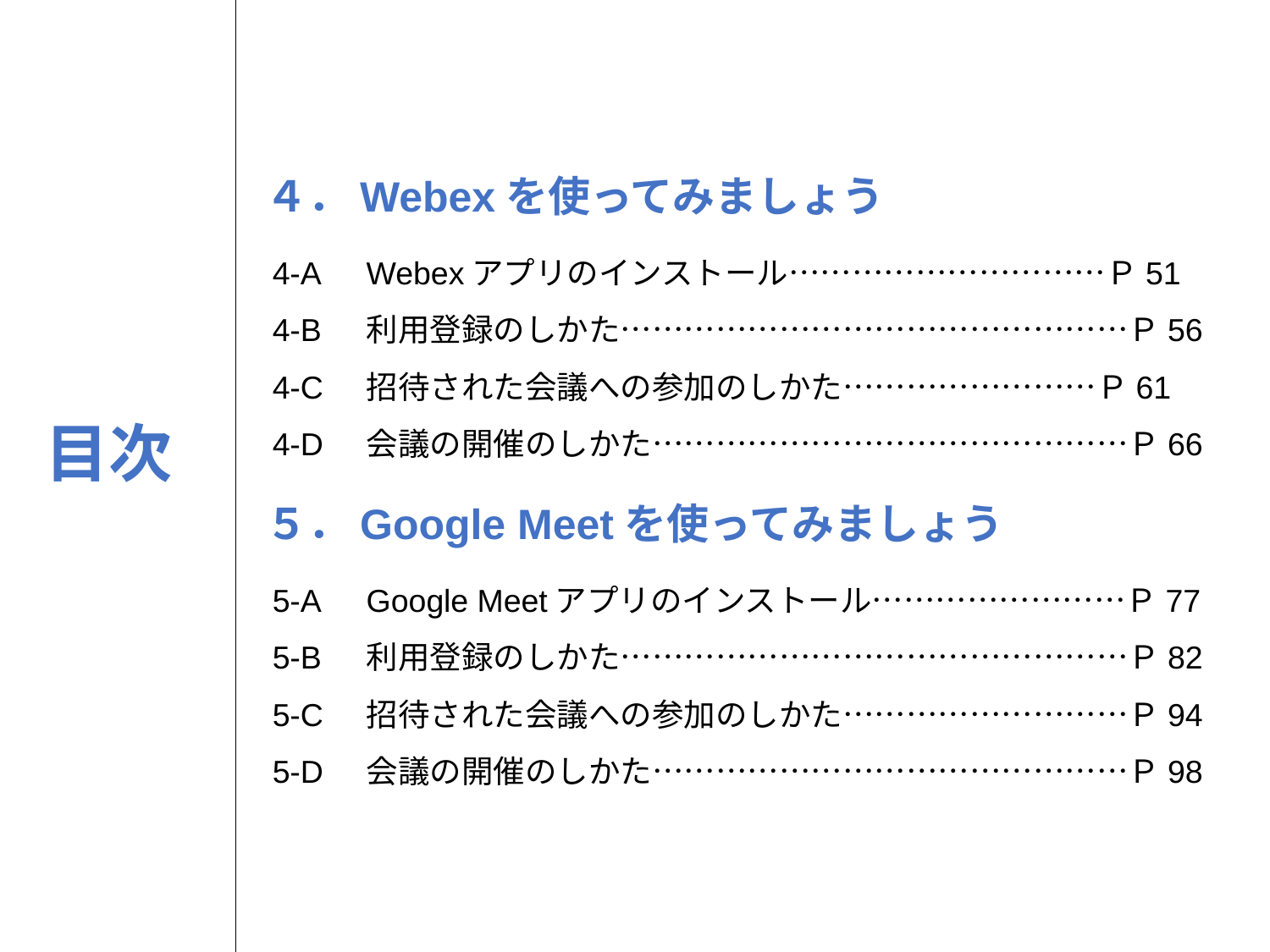

４．Webexを使ってみましょう
4-A
4-B
4-C
4-D
Webexアプリのインストール…………………………Ｐ51
利用登録のしかた…………………………………………Ｐ56
招待された会議への参加のしかた……………………Ｐ61
会議の開催のしかた………………………………………Ｐ66
５．Google Meetを使ってみましょう
5-A
5-B
5-C
5-D
Google Meetアプリのインストール……………………Ｐ77
利用登録のしかた…………………………………………Ｐ82
招待された会議への参加のしかた………………………Ｐ94
会議の開催のしかた………………………………………Ｐ98